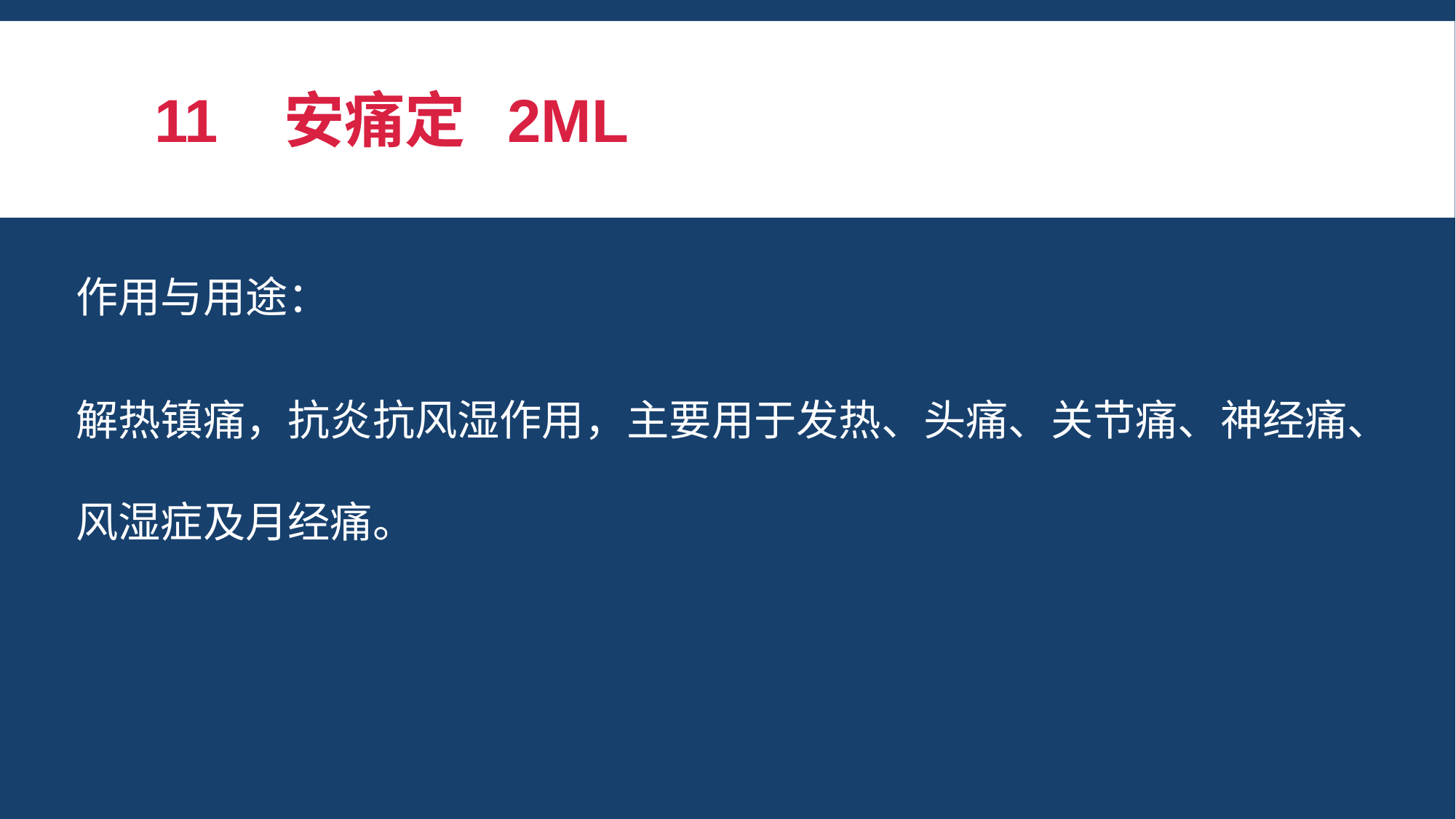

# 11   安痛定  2ml
作用与用途：
解热镇痛，抗炎抗风湿作用，主要用于发热、头痛、关节痛、神经痛、风湿症及月经痛。